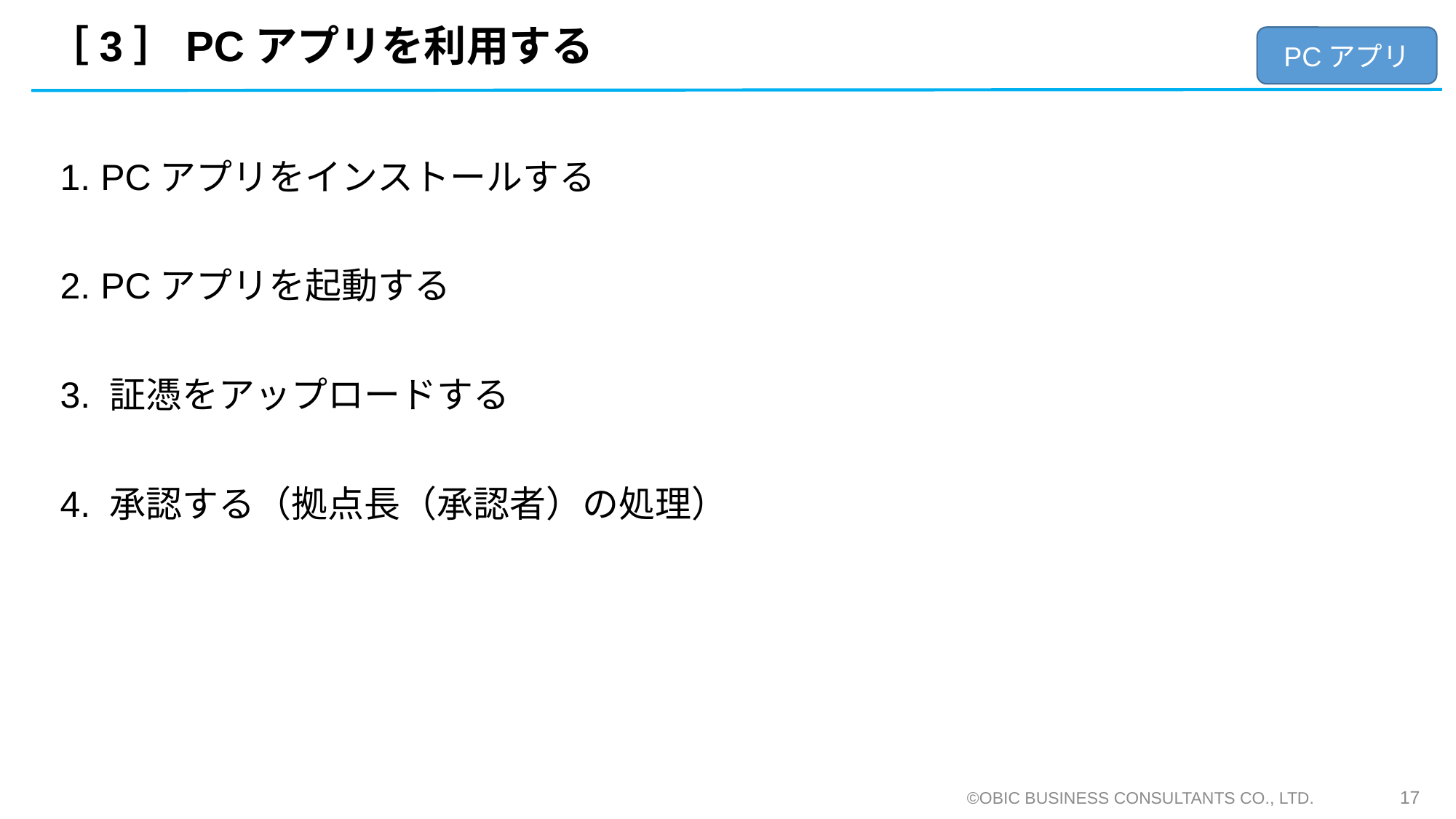

# ［3］PCアプリを利用する
PCアプリ

1. PCアプリをインストールする

2. PCアプリを起動する

3. 証憑をアップロードする

4. 承認する（拠点長（承認者）の処理）
©OBIC BUSINESS CONSULTANTS CO., LTD.
17